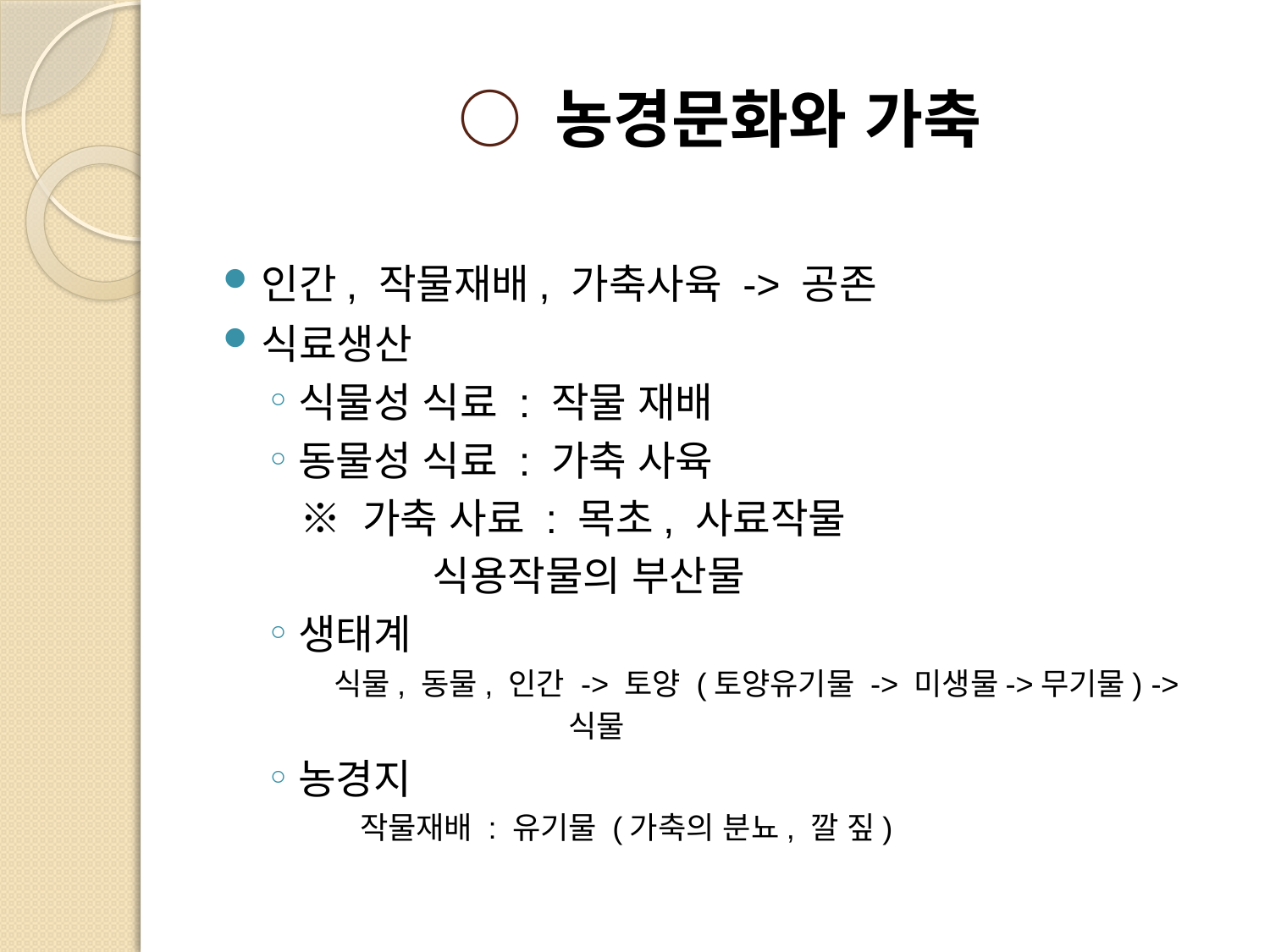

# ○ 농경문화와 가축

인간, 작물재배, 가축사육 -> 공존
식료생산
식물성 식료 : 작물 재배
동물성 식료 : 가축 사육
※ 가축 사료 : 목초, 사료작물
			        식용작물의 부산물
생태계
   식물, 동물, 인간 -> 토양 (토양유기물 -> 미생물->무기물) ->
                              식물
농경지
      작물재배 : 유기물 (가축의 분뇨, 깔 짚)